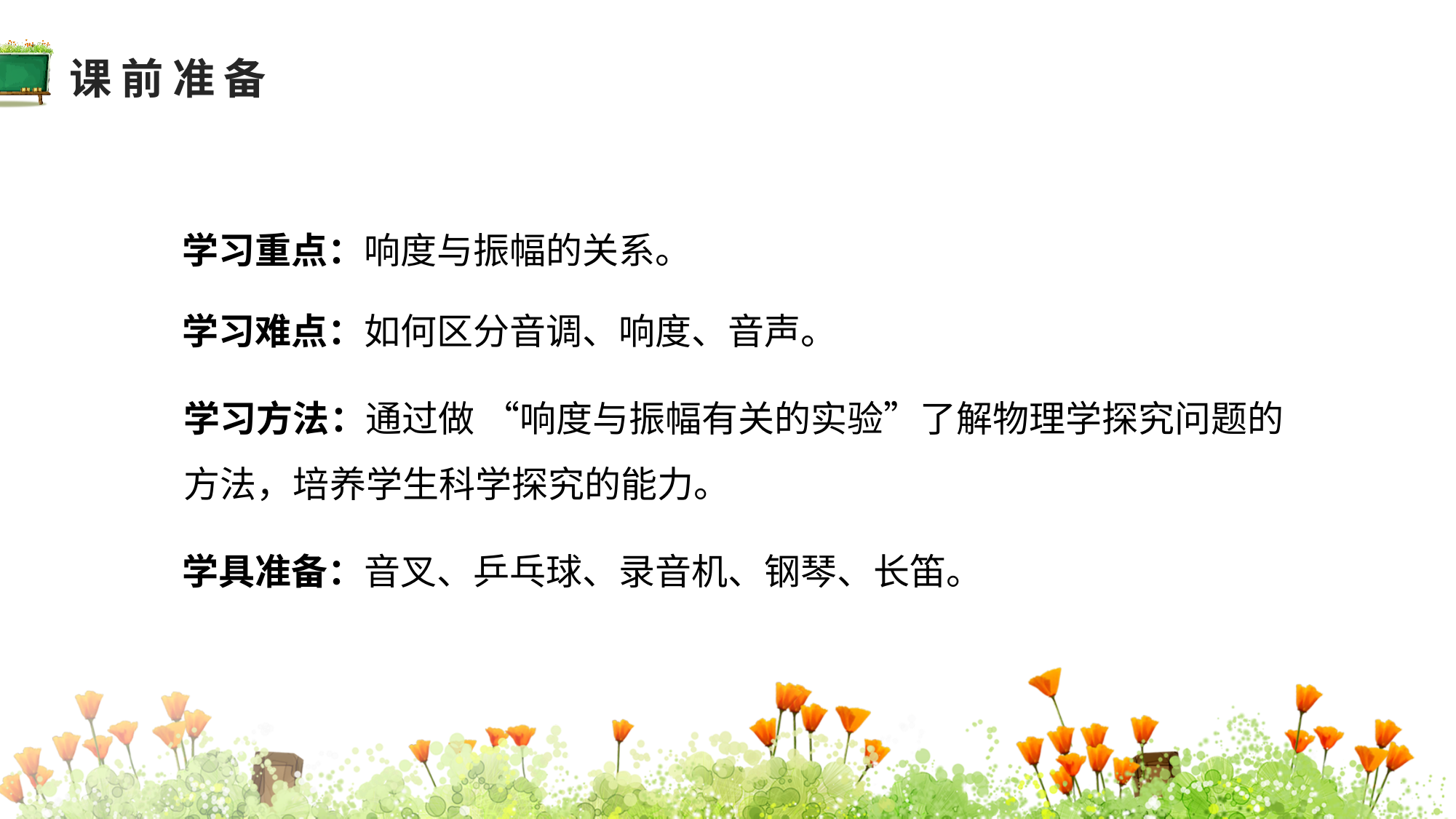

课前准备
学习重点：响度与振幅的关系。
教学分析
学习难点：如何区分音调、响度、音声。
学习方法：通过做 “响度与振幅有关的实验”了解物理学探究问题的方法，培养学生科学探究的能力。
学具准备：音叉、乒乓球、录音机、钢琴、长笛。